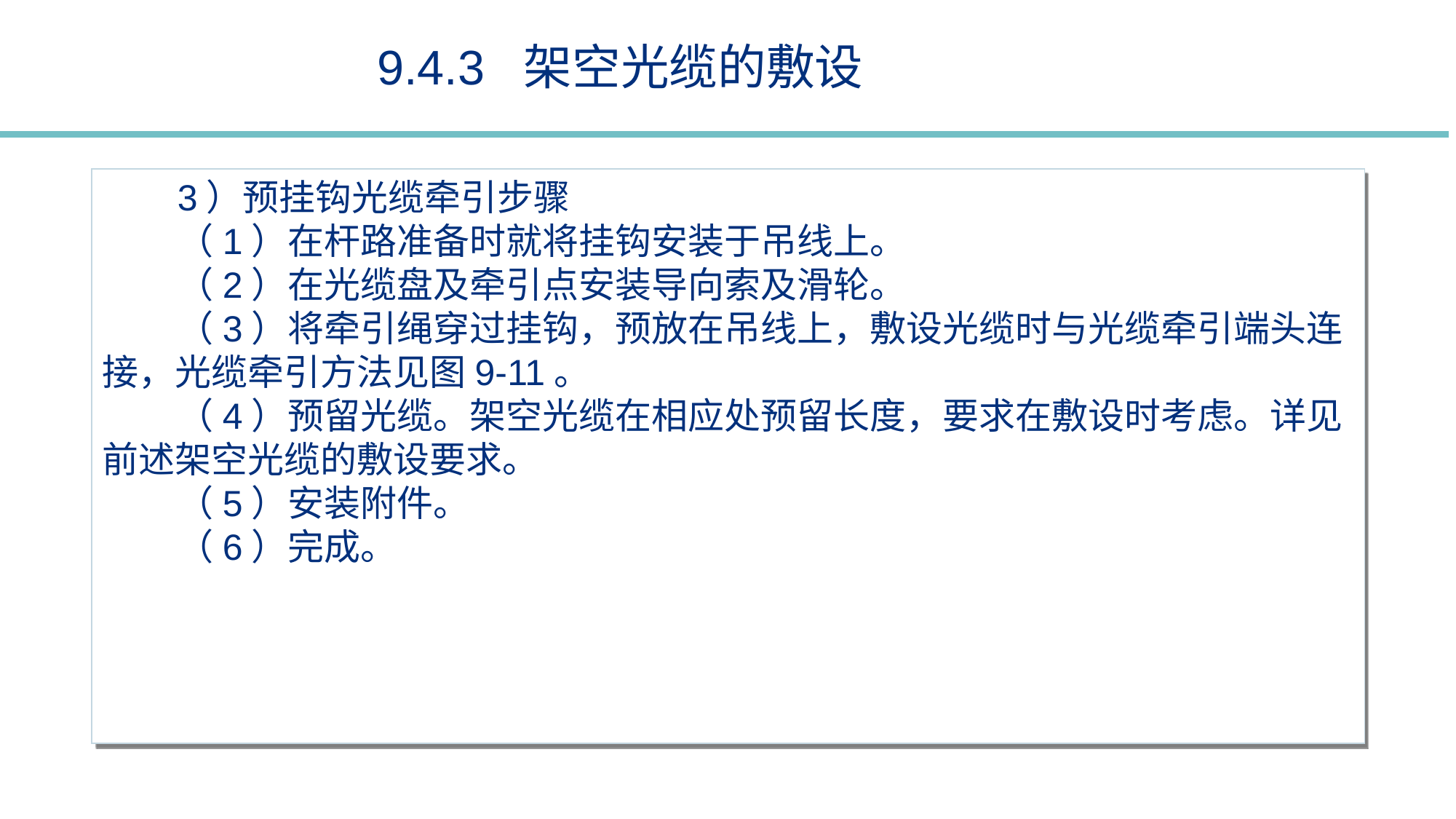

9.4.3  架空光缆的敷设
3）预挂钩光缆牵引步骤
（1）在杆路准备时就将挂钩安装于吊线上。
（2）在光缆盘及牵引点安装导向索及滑轮。
（3）将牵引绳穿过挂钩，预放在吊线上，敷设光缆时与光缆牵引端头连接，光缆牵引方法见图9-11。
（4）预留光缆。架空光缆在相应处预留长度，要求在敷设时考虑。详见前述架空光缆的敷设要求。
（5）安装附件。
（6）完成。